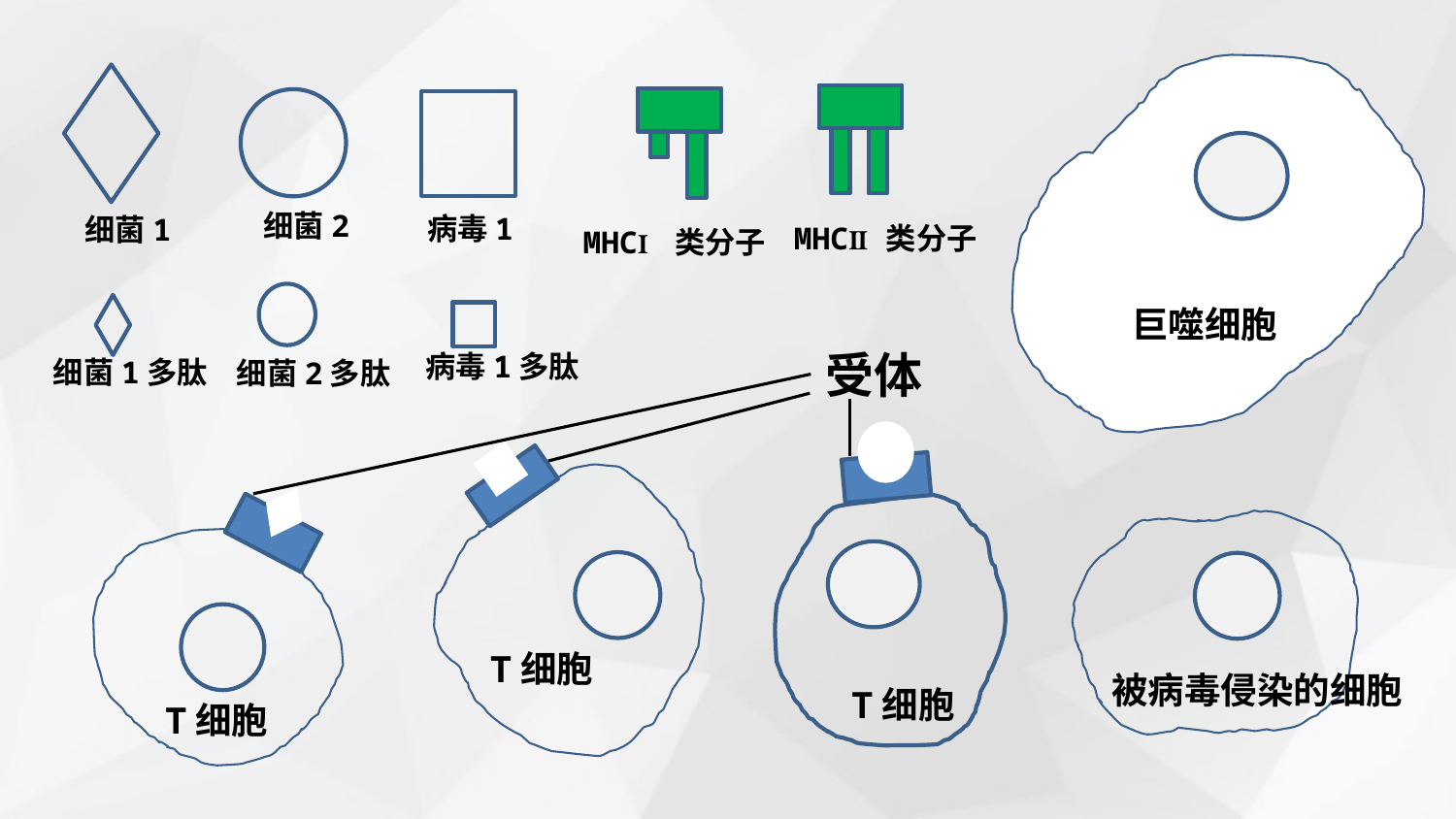

巨噬细胞

细菌1

MHCⅡ类分子

MHCⅠ类分子

细菌2

病毒1

细菌2多肽

细菌1多肽

病毒1多肽
受体

T细胞

T细胞

T细胞

被病毒侵染的细胞